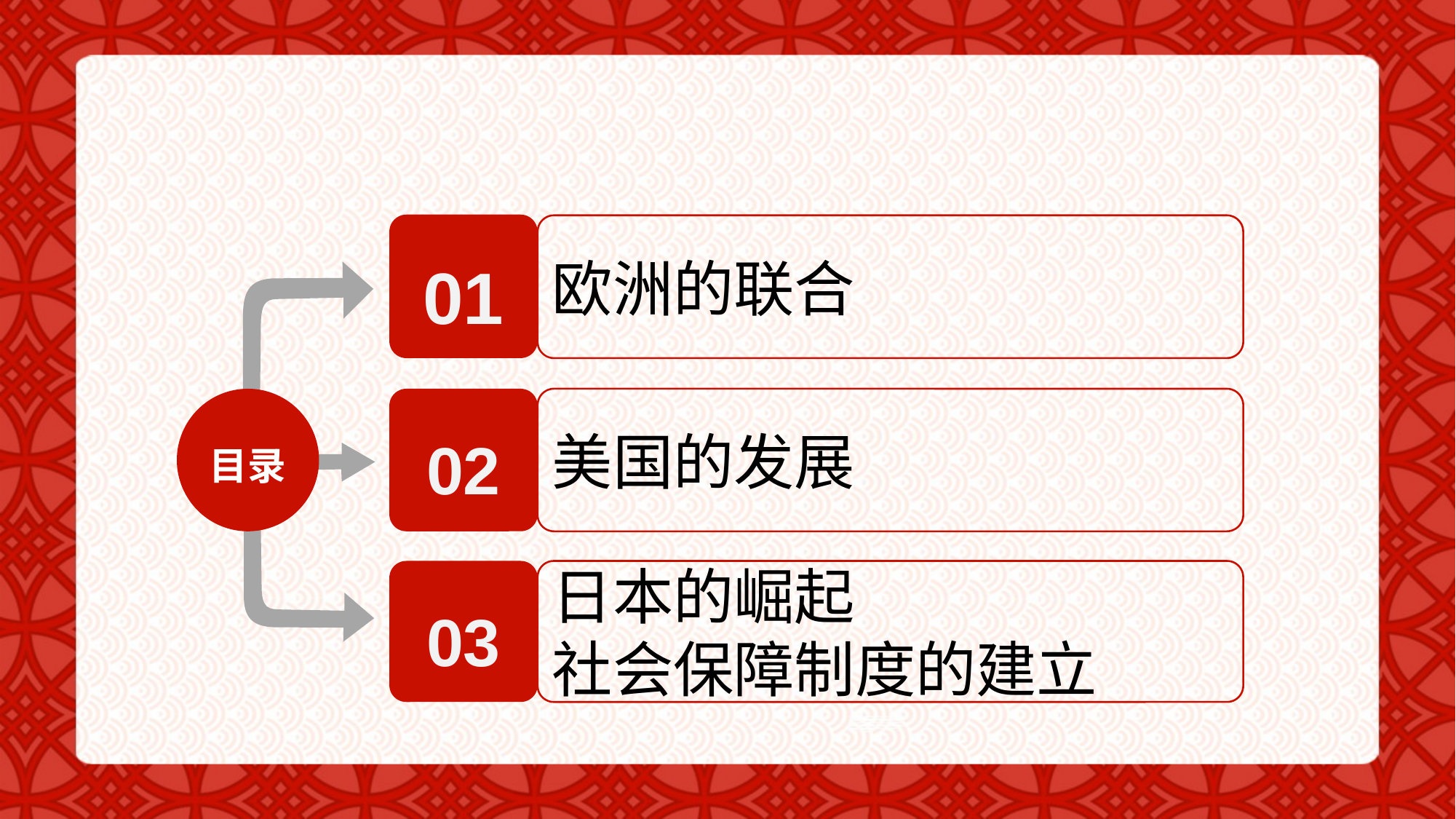

#
01
欧洲的联合

目录
02
美国的发展

03
日本的崛起
社会保障制度的建立